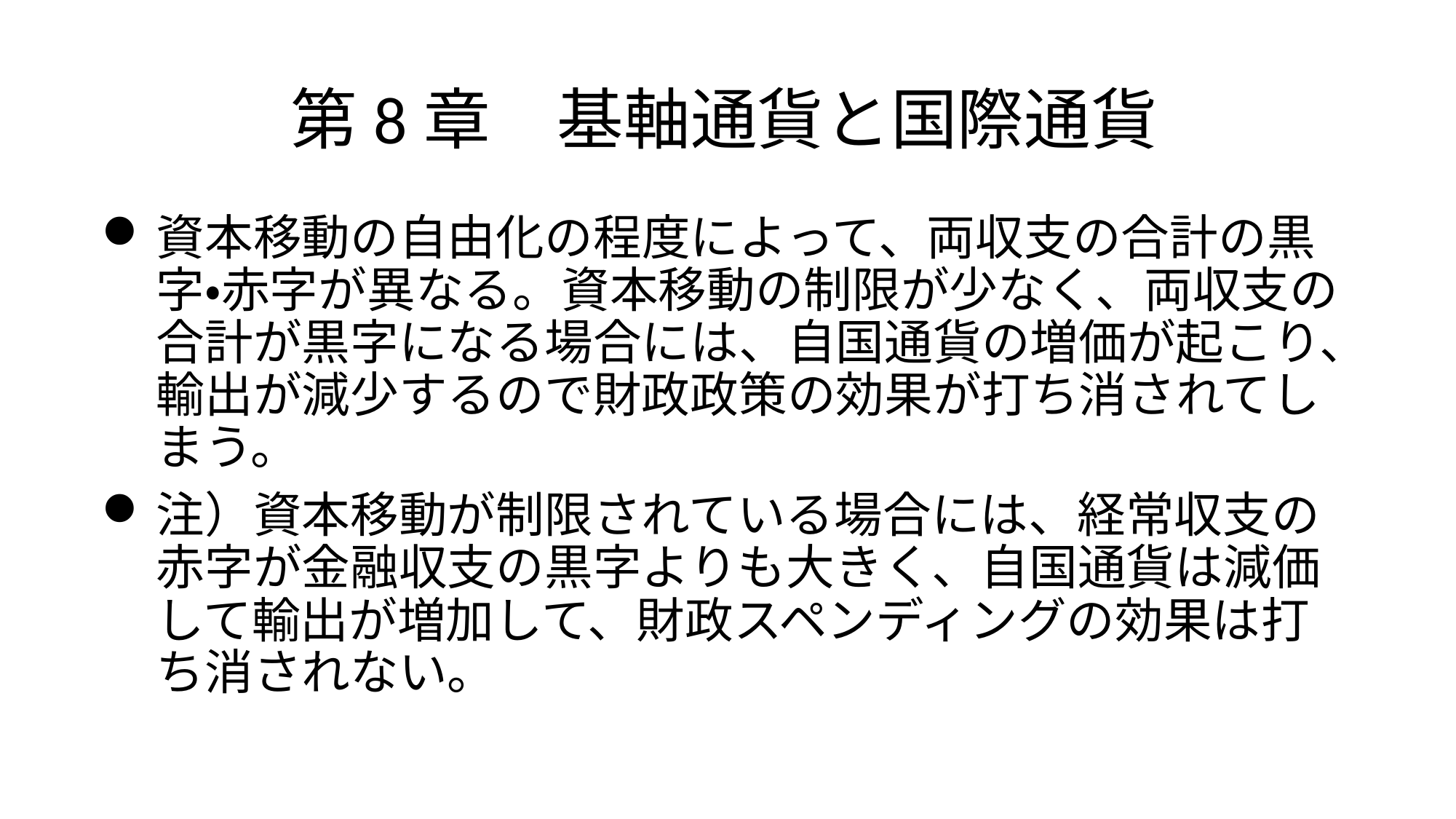

# 第8章　基軸通貨と国際通貨
資本移動の自由化の程度によって、両収支の合計の黒字・赤字が異なる。資本移動の制限が少なく、両収支の合計が黒字になる場合には、自国通貨の増価が起こり、輸出が減少するので財政政策の効果が打ち消されてしまう。
注）資本移動が制限されている場合には、経常収支の赤字が金融収支の黒字よりも大きく、自国通貨は減価して輸出が増加して、財政スペンディングの効果は打ち消されない。